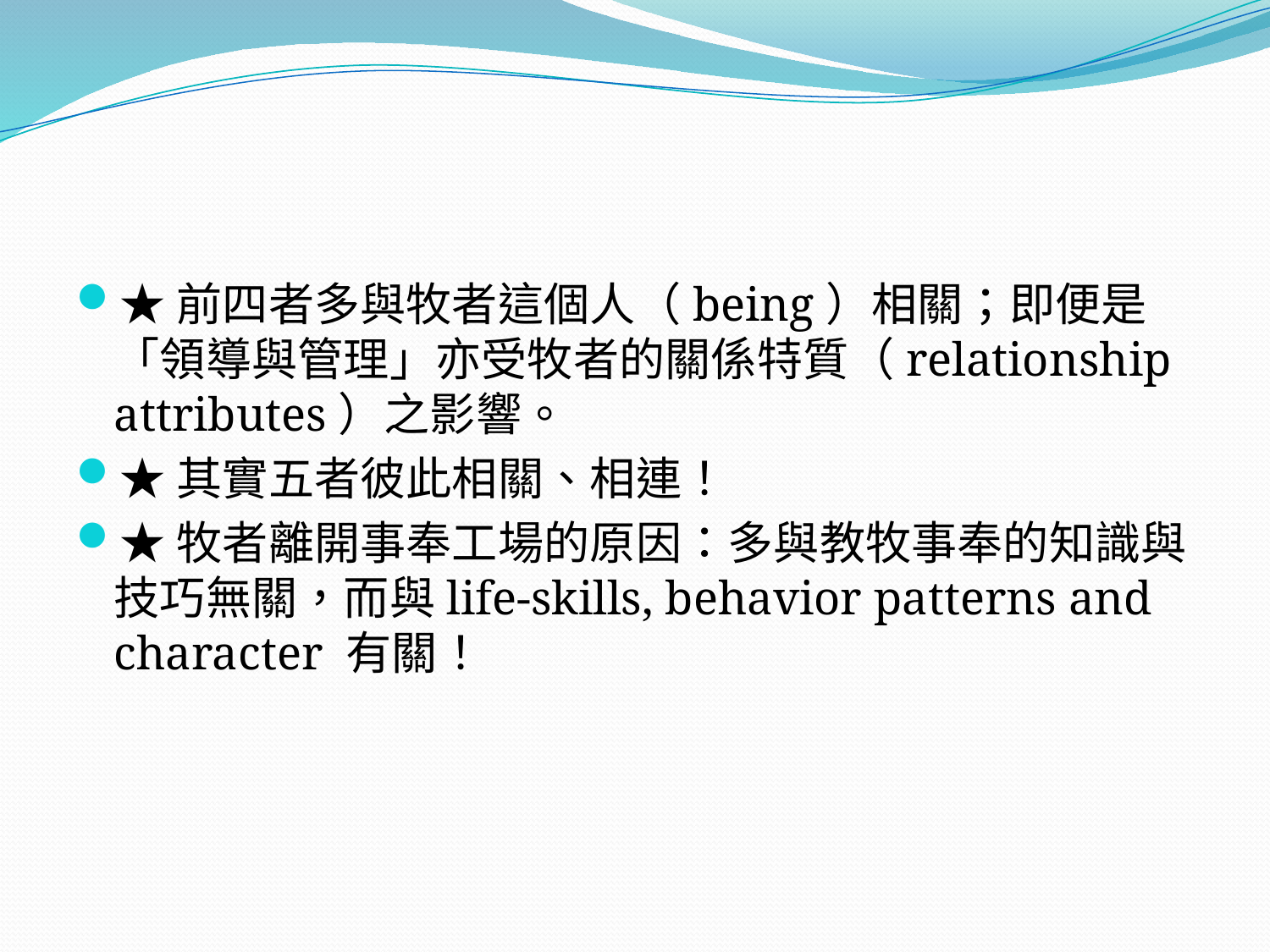

#
★前四者多與牧者這個人（being）相關；即便是「領導與管理」亦受牧者的關係特質（relationship attributes）之影響。
★其實五者彼此相關、相連！
★牧者離開事奉工場的原因：多與教牧事奉的知識與技巧無關，而與life-skills, behavior patterns and character 有關！